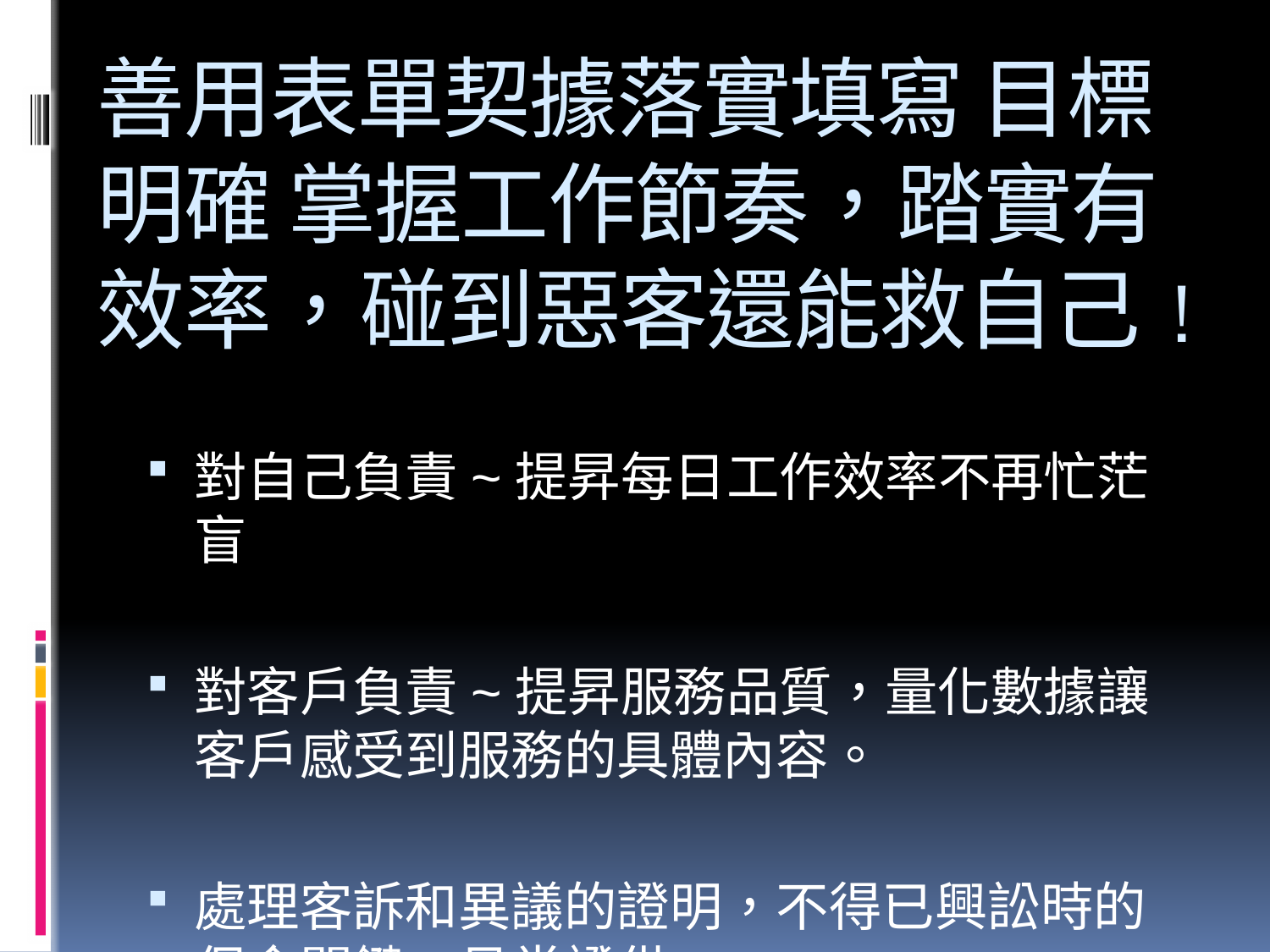

# 善用表單契據落實填寫 目標明確 掌握工作節奏，踏實有效率，碰到惡客還能救自己!
對自己負責~提昇每日工作效率不再忙茫盲

對客戶負責~提昇服務品質，量化數據讓客戶感受到服務的具體內容。

處理客訴和異議的證明，不得已興訟時的保命關鍵、呈堂證供。